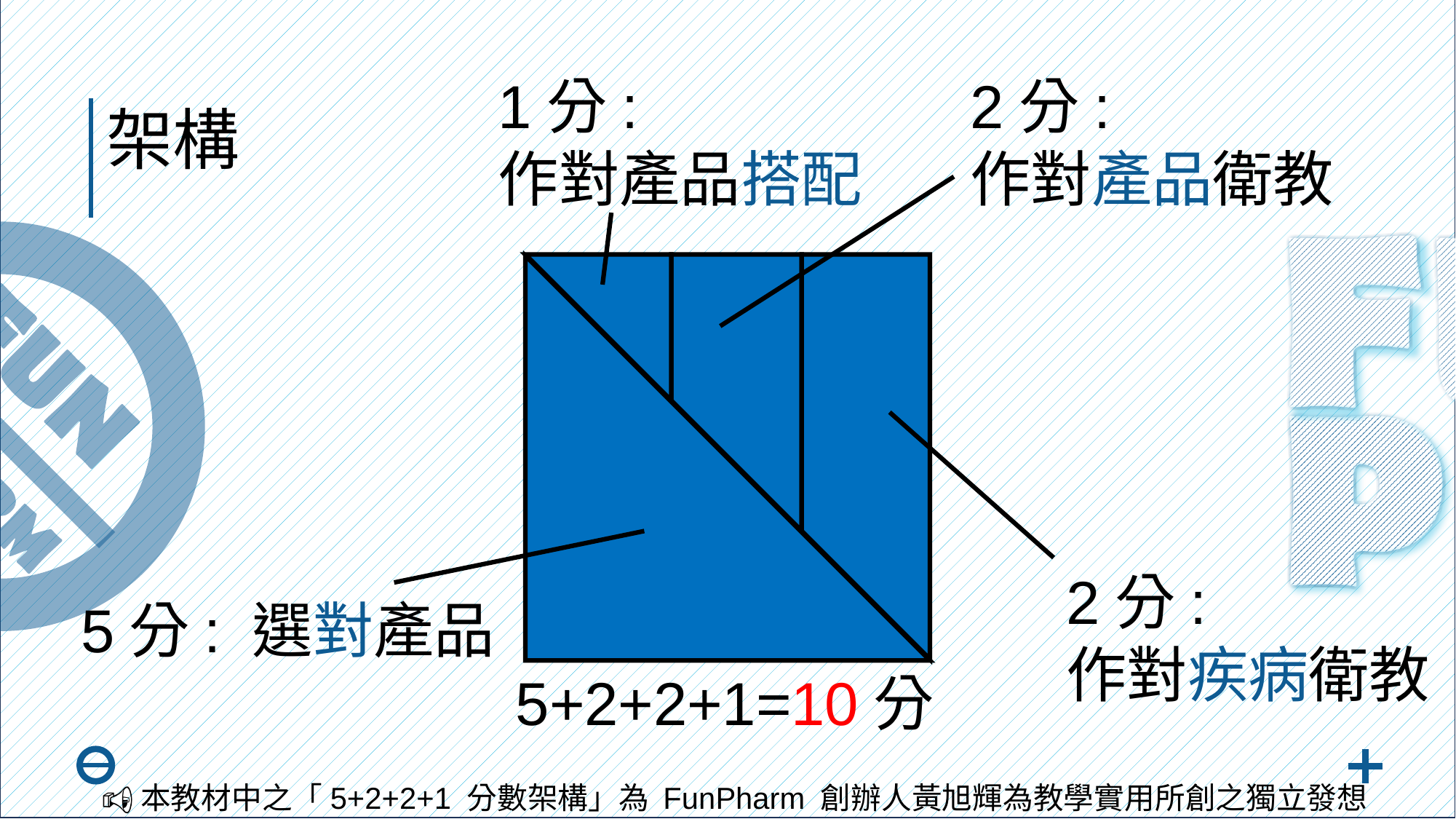

# 架構
1分:
作對產品搭配
2分:
作對產品衛教

2分:
作對疾病衛教
5分: 選對產品
5+2+2+1=10分

📢本教材中之「5+2+2+1 分數架構」為 FunPharm 創辦人黃旭輝為教學實用所創之獨立發想📢